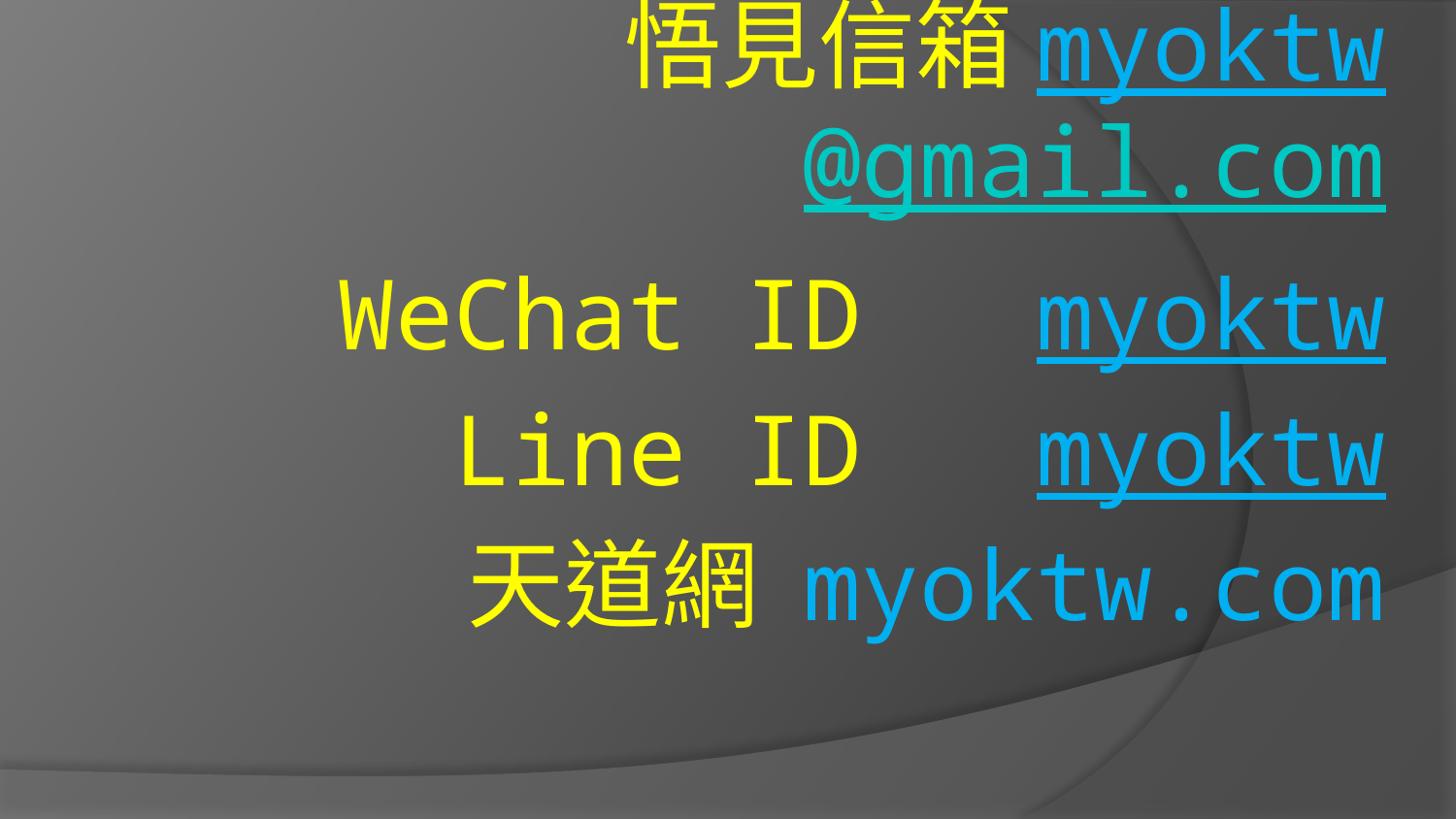

悟見信箱myoktw@gmail.com
WeChat ID   myoktw
Line ID   myoktw
天道網 myoktw.com

#